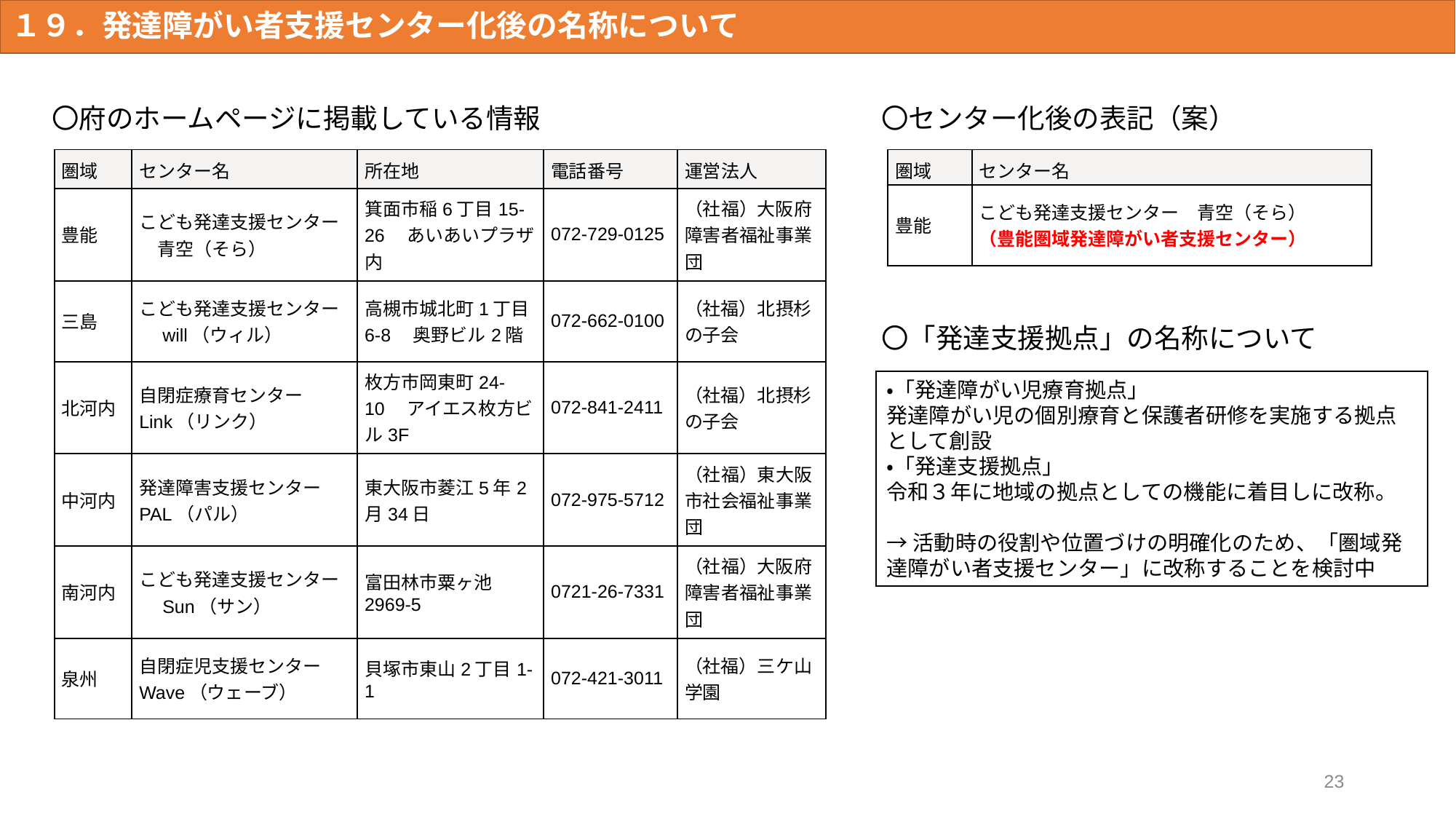

１９．発達障がい者支援センター化後の名称について
〇府のホームページに掲載している情報
〇センター化後の表記（案）
| 圏域 | センター名 | 所在地 | 電話番号 | 運営法人 |
| --- | --- | --- | --- | --- |
| 豊能 | こども発達支援センター　青空（そら） | 箕面市稲6丁目15-26　あいあいプラザ内 | 072-729-0125 | （社福）大阪府障害者福祉事業団 |
| 三島 | こども発達支援センター　will（ウィル） | 高槻市城北町1丁目6-8　奥野ビル2階 | 072-662-0100 | （社福）北摂杉の子会 |
| 北河内 | 自閉症療育センター　Link（リンク） | 枚方市岡東町24-10　アイエス枚方ビル3F | 072-841-2411 | （社福）北摂杉の子会 |
| 中河内 | 発達障害支援センター　PAL（パル） | 東大阪市菱江5年2月34日 | 072-975-5712 | （社福）東大阪市社会福祉事業団 |
| 南河内 | こども発達支援センター　Sun（サン） | 富田林市粟ヶ池2969-5 | 0721-26-7331 | （社福）大阪府障害者福祉事業団 |
| 泉州 | 自閉症児支援センター　Wave（ウェーブ） | 貝塚市東山2丁目1-1 | 072-421-3011 | （社福）三ケ山学園 |
| 圏域 | センター名 |
| --- | --- |
| 豊能 | こども発達支援センター　青空（そら） （豊能圏域発達障がい者支援センター） |
〇「発達支援拠点」の名称について
・「発達障がい児療育拠点」
発達障がい児の個別療育と保護者研修を実施する拠点として創設
・「発達支援拠点」
令和３年に地域の拠点としての機能に着目しに改称。

→活動時の役割や位置づけの明確化のため、「圏域発達障がい者支援センター」に改称することを検討中
23